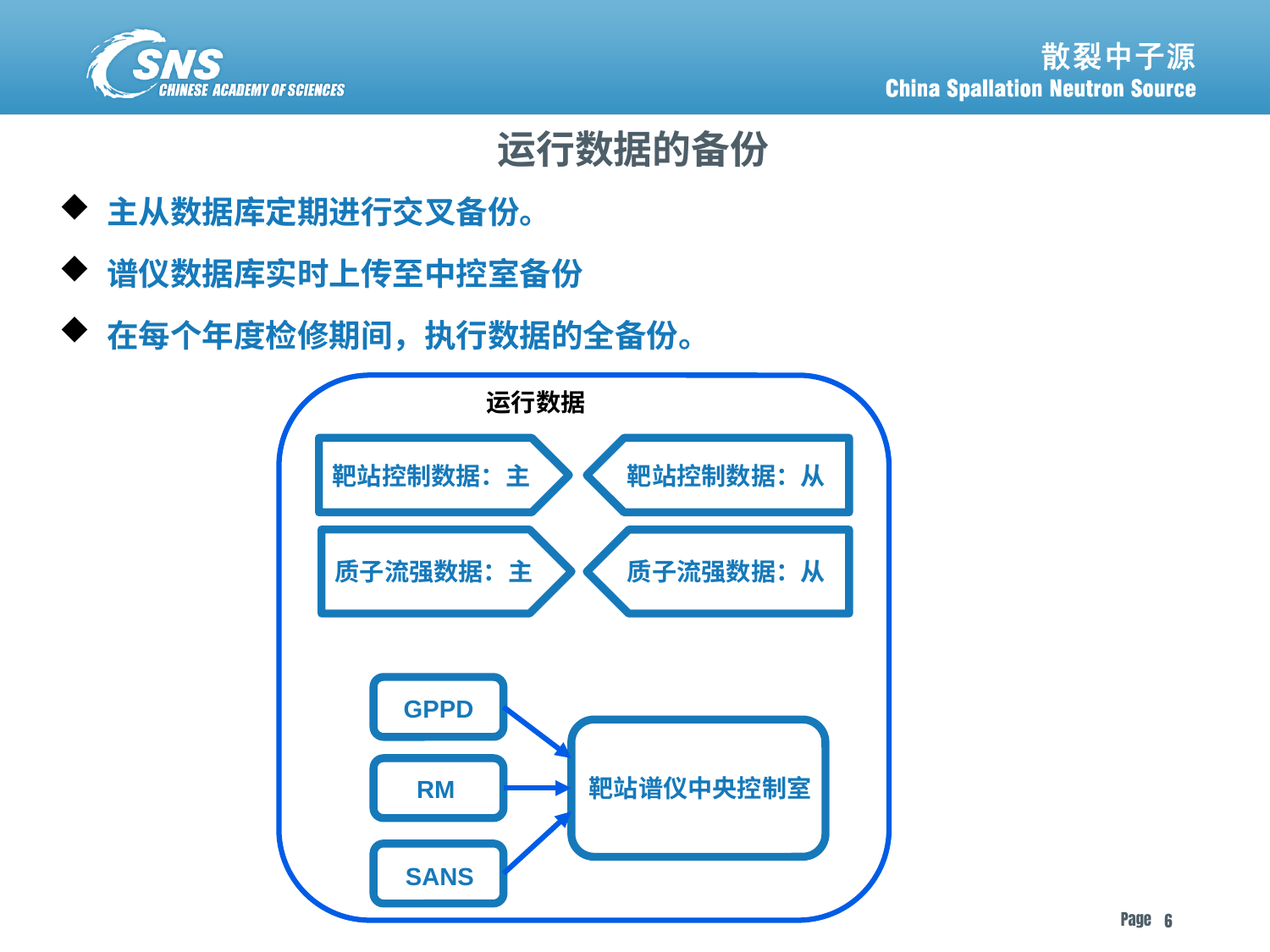

# 运行数据的备份
主从数据库定期进行交叉备份。
谱仪数据库实时上传至中控室备份
在每个年度检修期间，执行数据的全备份。

运行数据

靶站控制数据：主
靶站控制数据：从

质子流强数据：主
质子流强数据：从

GPPD

靶站谱仪中央控制室
RM

SANS
6